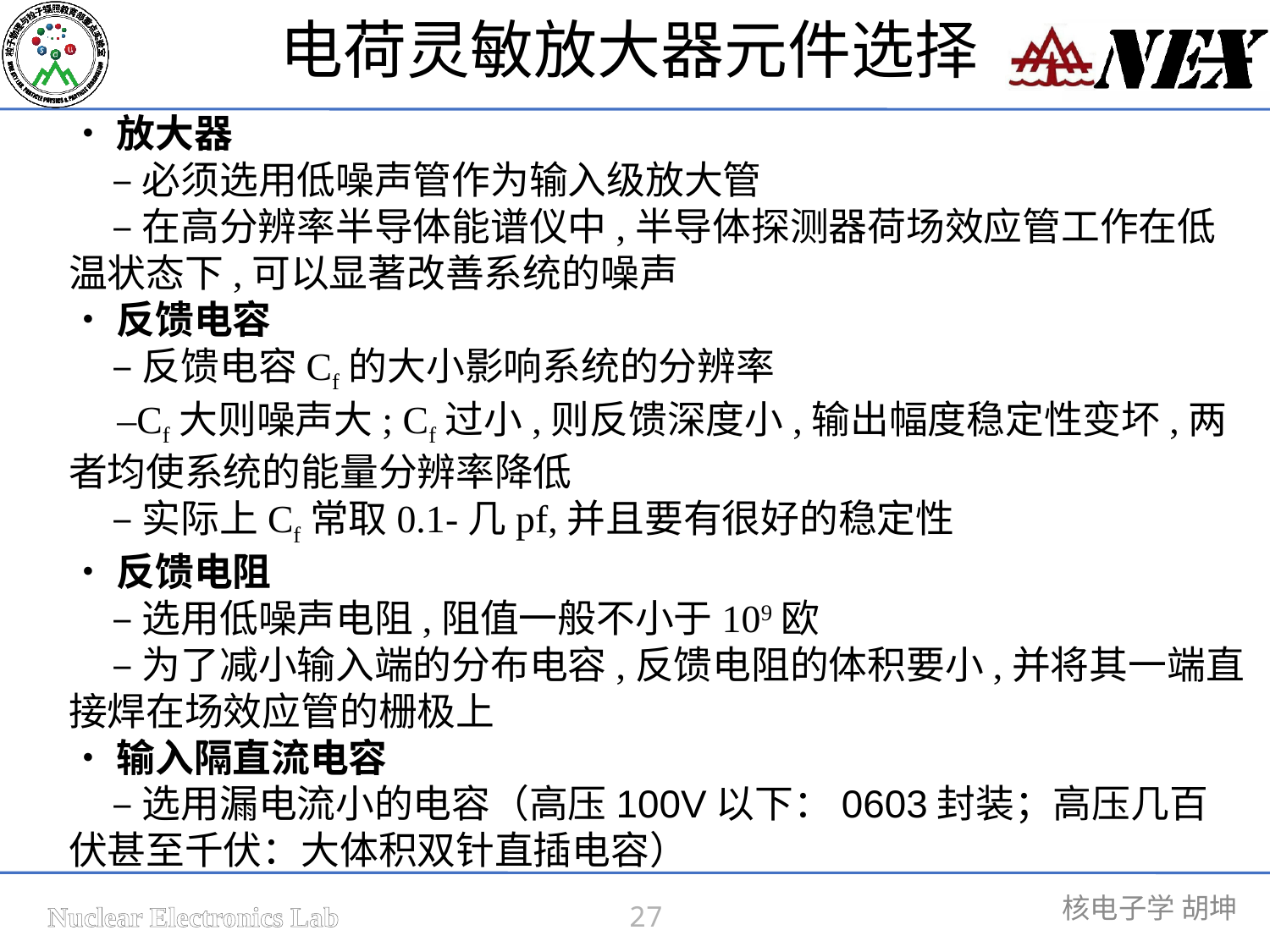

电荷灵敏放大器元件选择

•放大器
     –必须选用低噪声管作为输入级放大管
     –在高分辨率半导体能谱仪中,半导体探测器荷场效应管工作在低温状态下,可以显著改善系统的噪声
•反馈电容
     –反馈电容Cf的大小影响系统的分辨率
     –Cf大则噪声大; Cf过小,则反馈深度小,输出幅度稳定性变坏,两者均使系统的能量分辨率降低
     –实际上Cf常取0.1-几pf,并且要有很好的稳定性
•反馈电阻
     –选用低噪声电阻,阻值一般不小于109欧
     –为了减小输入端的分布电容,反馈电阻的体积要小,并将其一端直接焊在场效应管的栅极上
•输入隔直流电容
     –选用漏电流小的电容（高压100V以下：0603封装；高压几百伏甚至千伏：大体积双针直插电容）

27